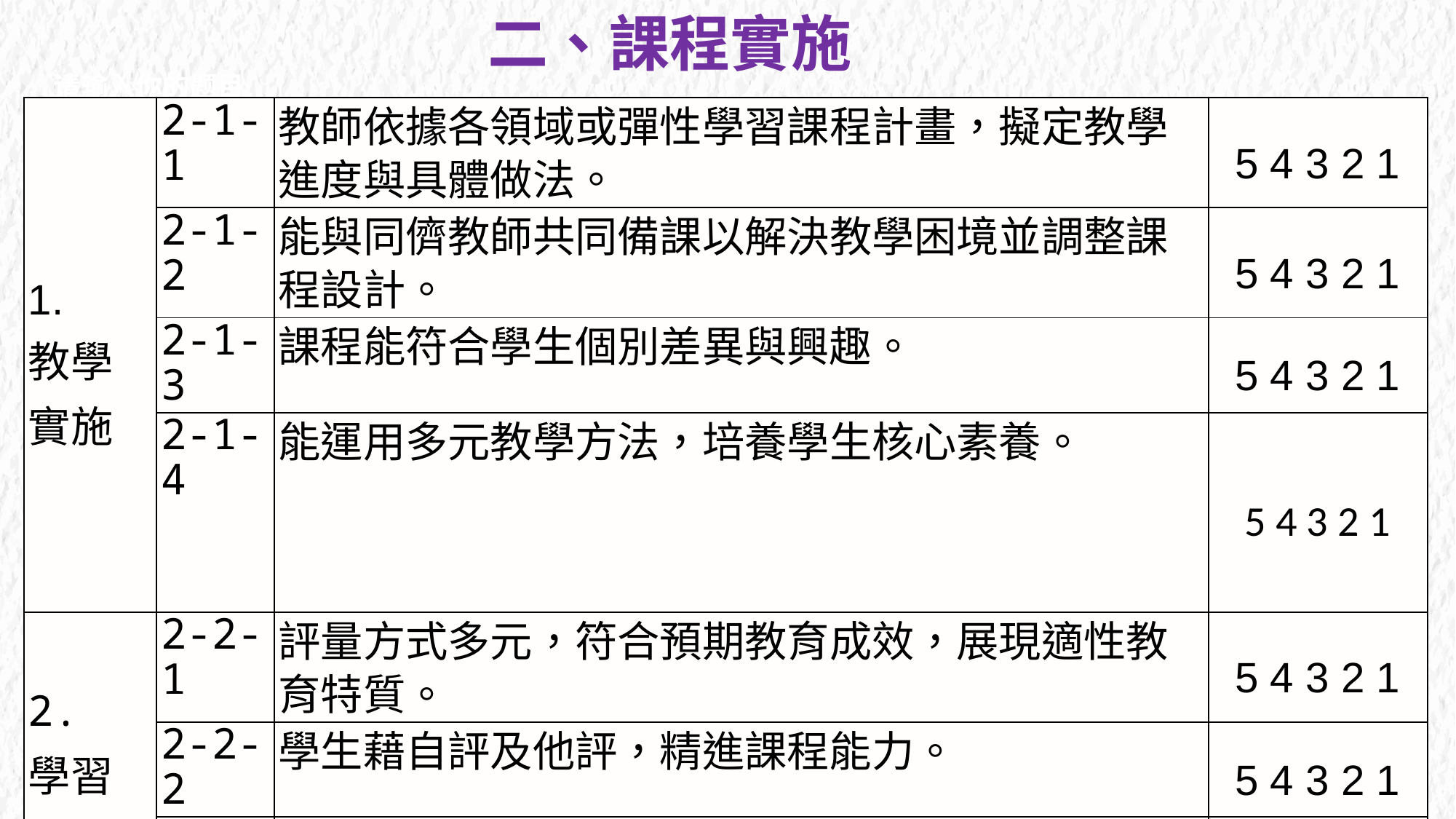

二、課程實施
| 1. 教學 實施 | 2-1-1 | 教師依據各領域或彈性學習課程計畫，擬定教學進度與具體做法。 | 5 4 3 2 1 |
| --- | --- | --- | --- |
|  | 2-1-2 | 能與同儕教師共同備課以解決教學困境並調整課程設計。 | 5 4 3 2 1 |
|  | 2-1-3 | 課程能符合學生個別差異與興趣。 | 5 4 3 2 1 |
|  | 2-1-4 | 能運用多元教學方法，培養學生核心素養。 | 5 4 3 2 1 |
| 2. 學習評量 | 2-2-1 | 評量方式多元，符合預期教育成效，展現適性教育特質。 | 5 4 3 2 1 |
|  | 2-2-2 | 學生藉自評及他評，精進課程能力。 | 5 4 3 2 1 |
|  | 2-2-3 | 規劃與課程相關之展演、競賽、活動等，將課程內容內化為課外活動之具體能力。 | 5 4 3 2 1 |